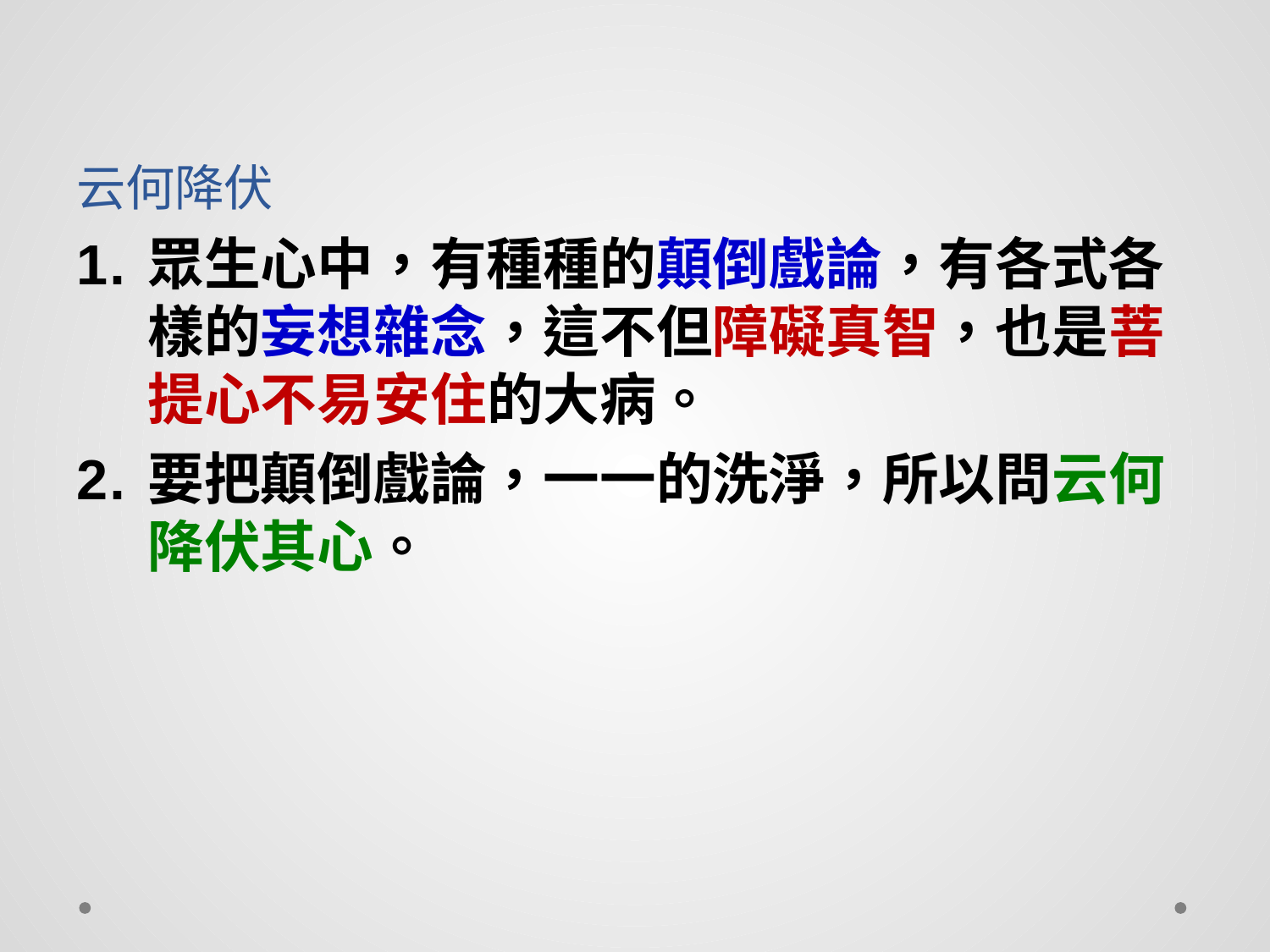

# 云何降伏
眾生心中，有種種的顛倒戲論，有各式各樣的妄想雜念，這不但障礙真智，也是菩提心不易安住的大病。
要把顛倒戲論，一一的洗淨，所以問云何降伏其心。